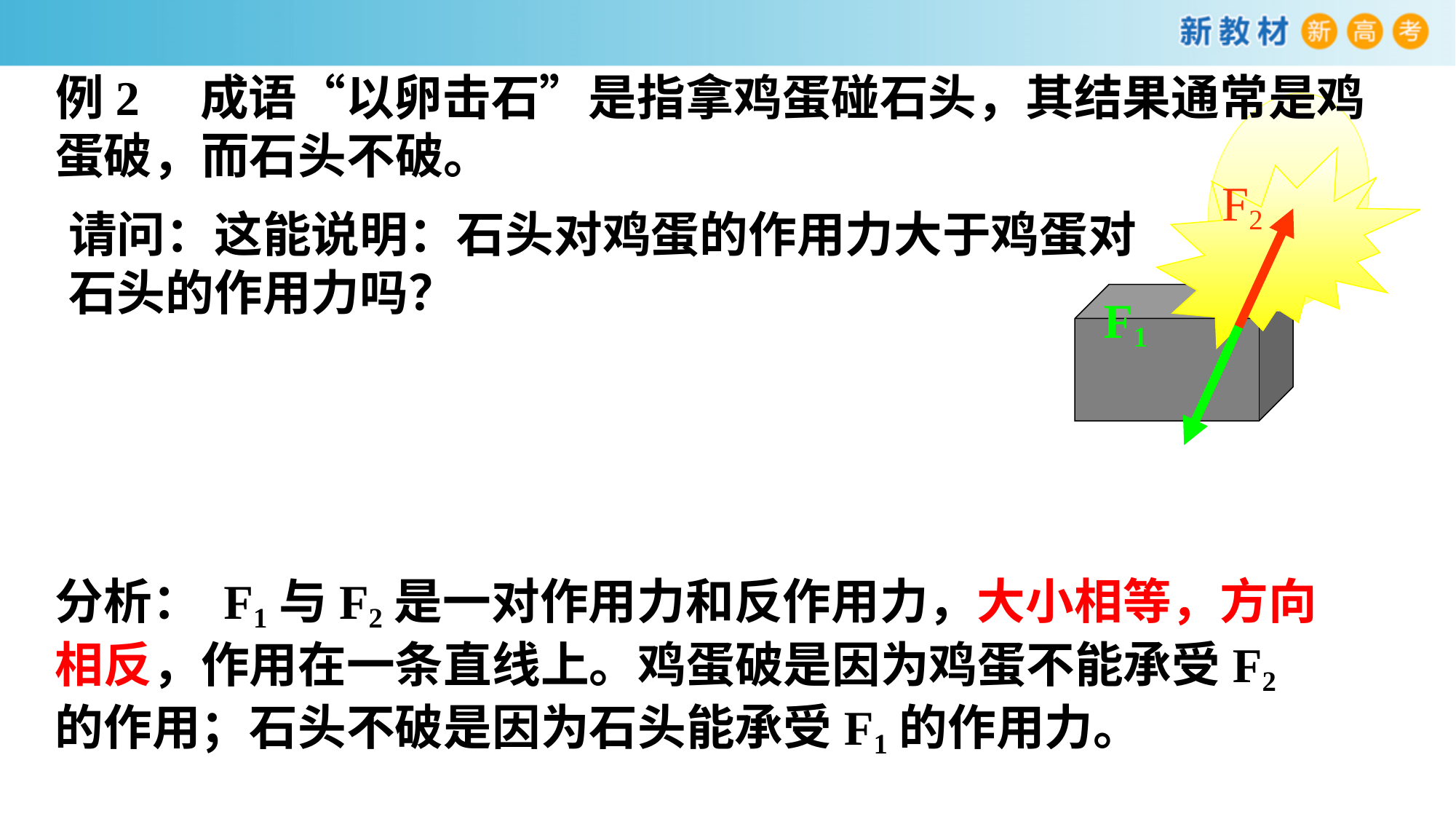

例2    成语“以卵击石”是指拿鸡蛋碰石头，其结果通常是鸡蛋破，而石头不破。

F2
请问：这能说明：石头对鸡蛋的作用力大于鸡蛋对石头的作用力吗？

F1

分析： F1与F2是一对作用力和反作用力，大小相等，方向相反，作用在一条直线上。鸡蛋破是因为鸡蛋不能承受F2的作用；石头不破是因为石头能承受F1的作用力。